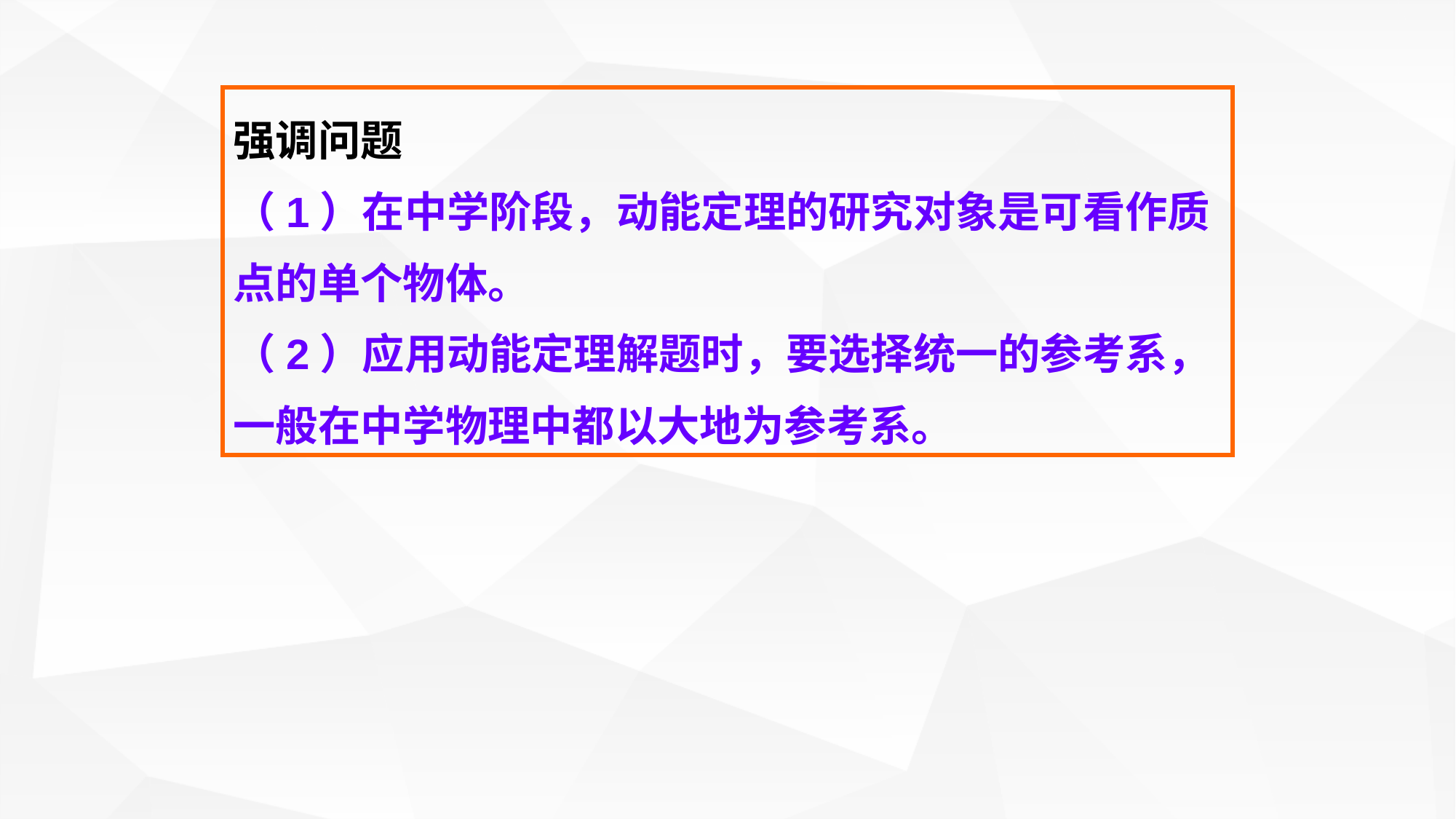

强调问题
（1）在中学阶段，动能定理的研究对象是可看作质点的单个物体。
（2）应用动能定理解题时，要选择统一的参考系，一般在中学物理中都以大地为参考系。